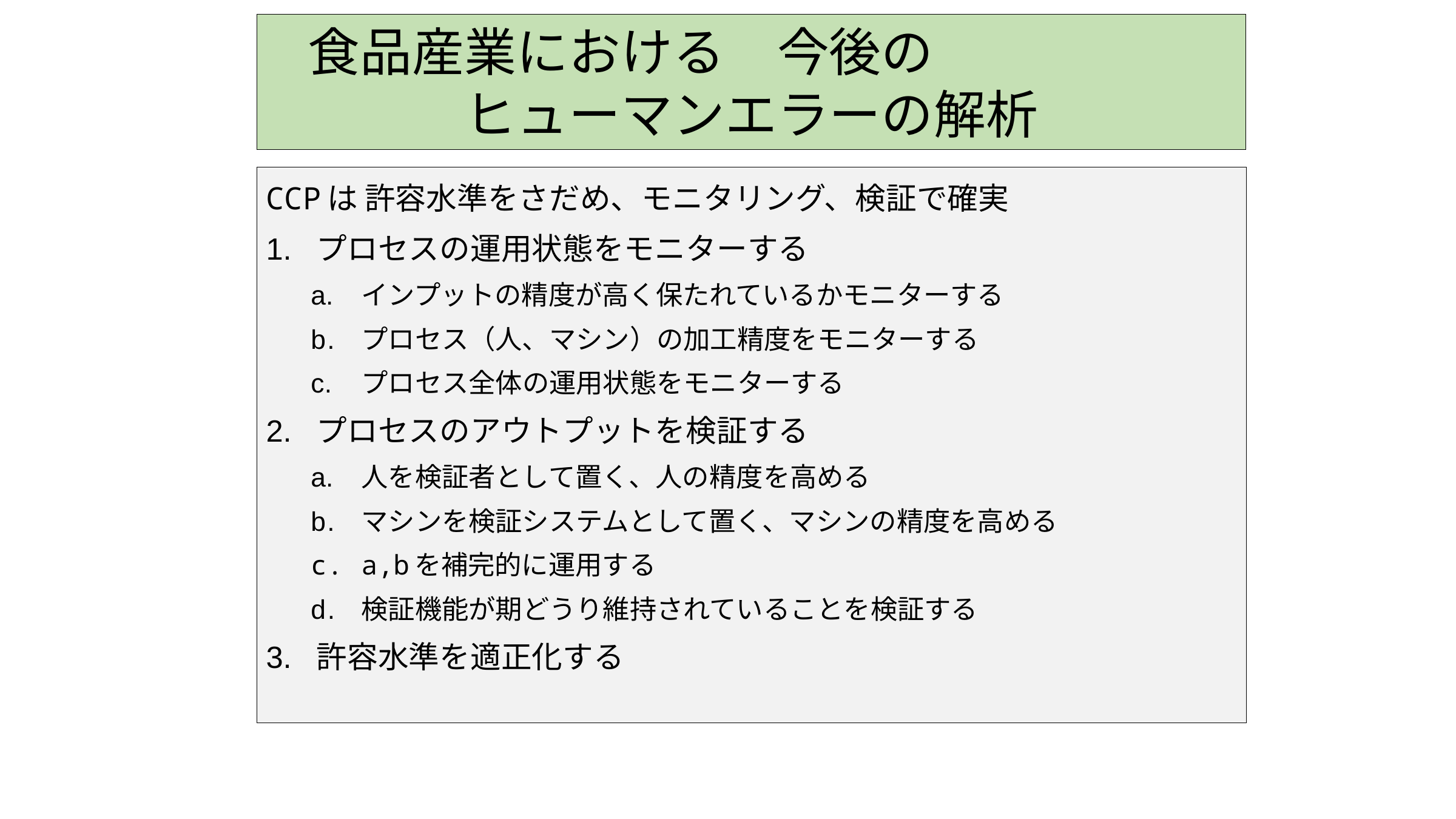

134
# 食品産業における　今後の　　　　　ヒューマンエラーの解析
CCPは 許容水準をさだめ、モニタリング、検証で確実
プロセスの運用状態をモニターする
インプットの精度が高く保たれているかモニターする
プロセス（人、マシン）の加工精度をモニターする
プロセス全体の運用状態をモニターする
プロセスのアウトプットを検証する
人を検証者として置く、人の精度を高める
マシンを検証システムとして置く、マシンの精度を高める
a,bを補完的に運用する
検証機能が期どうり維持されていることを検証する
許容水準を適正化する